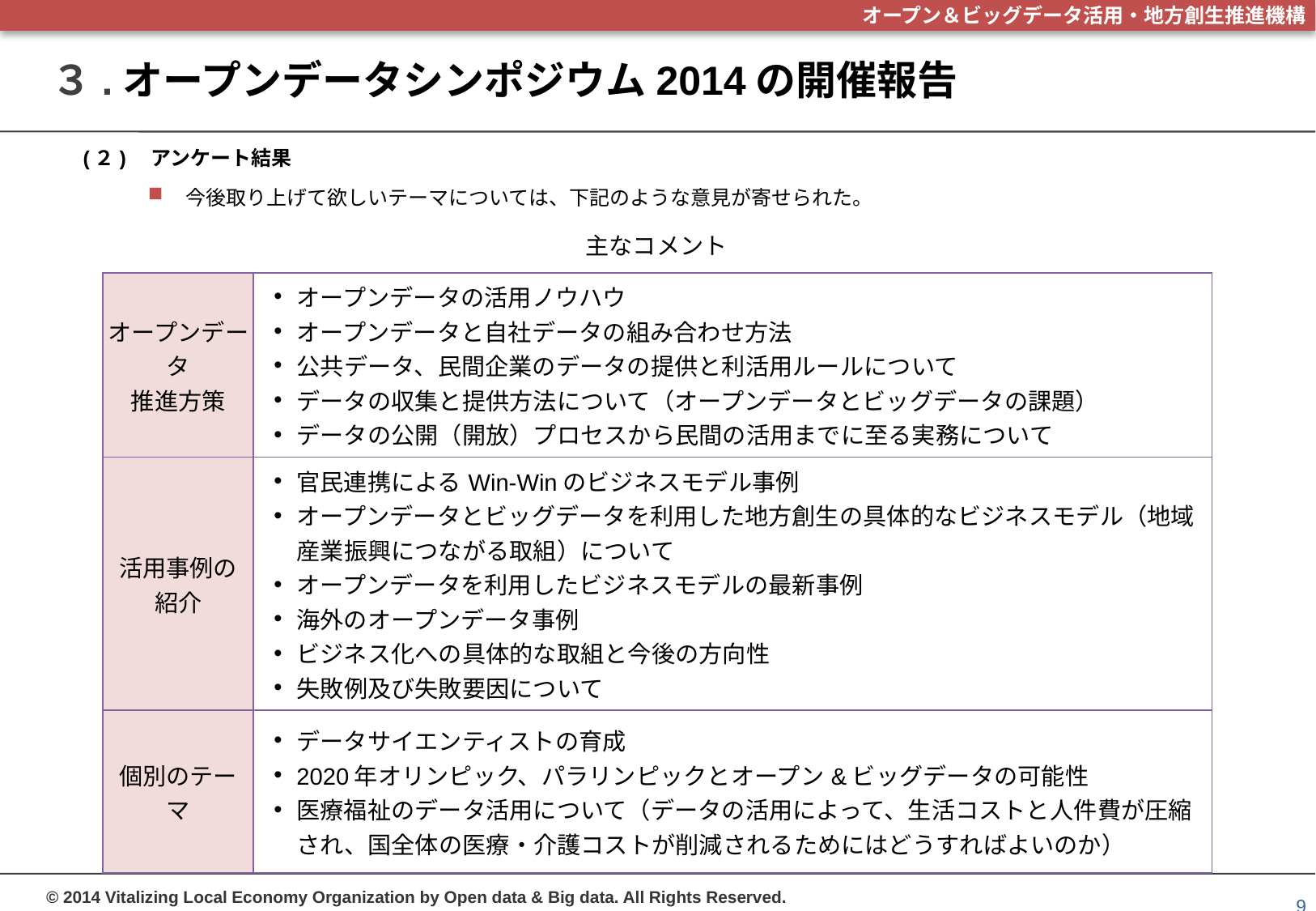

# ３.オープンデータシンポジウム2014の開催報告
(２)　アンケート結果
今後取り上げて欲しいテーマについては、下記のような意見が寄せられた。
主なコメント
| オープンデータ 推進方策 | オープンデータの活用ノウハウ オープンデータと自社データの組み合わせ方法 公共データ、民間企業のデータの提供と利活用ルールについて データの収集と提供方法について（オープンデータとビッグデータの課題） データの公開（開放）プロセスから民間の活用までに至る実務について |
| --- | --- |
| 活用事例の 紹介 | 官民連携によるWin-Winのビジネスモデル事例 オープンデータとビッグデータを利用した地方創生の具体的なビジネスモデル（地域産業振興につながる取組）について オープンデータを利用したビジネスモデルの最新事例 海外のオープンデータ事例 ビジネス化への具体的な取組と今後の方向性 失敗例及び失敗要因について |
| 個別のテーマ | データサイエンティストの育成 2020年オリンピック、パラリンピックとオープン&ビッグデータの可能性 医療福祉のデータ活用について（データの活用によって、生活コストと人件費が圧縮され、国全体の医療・介護コストが削減されるためにはどうすればよいのか） |
9